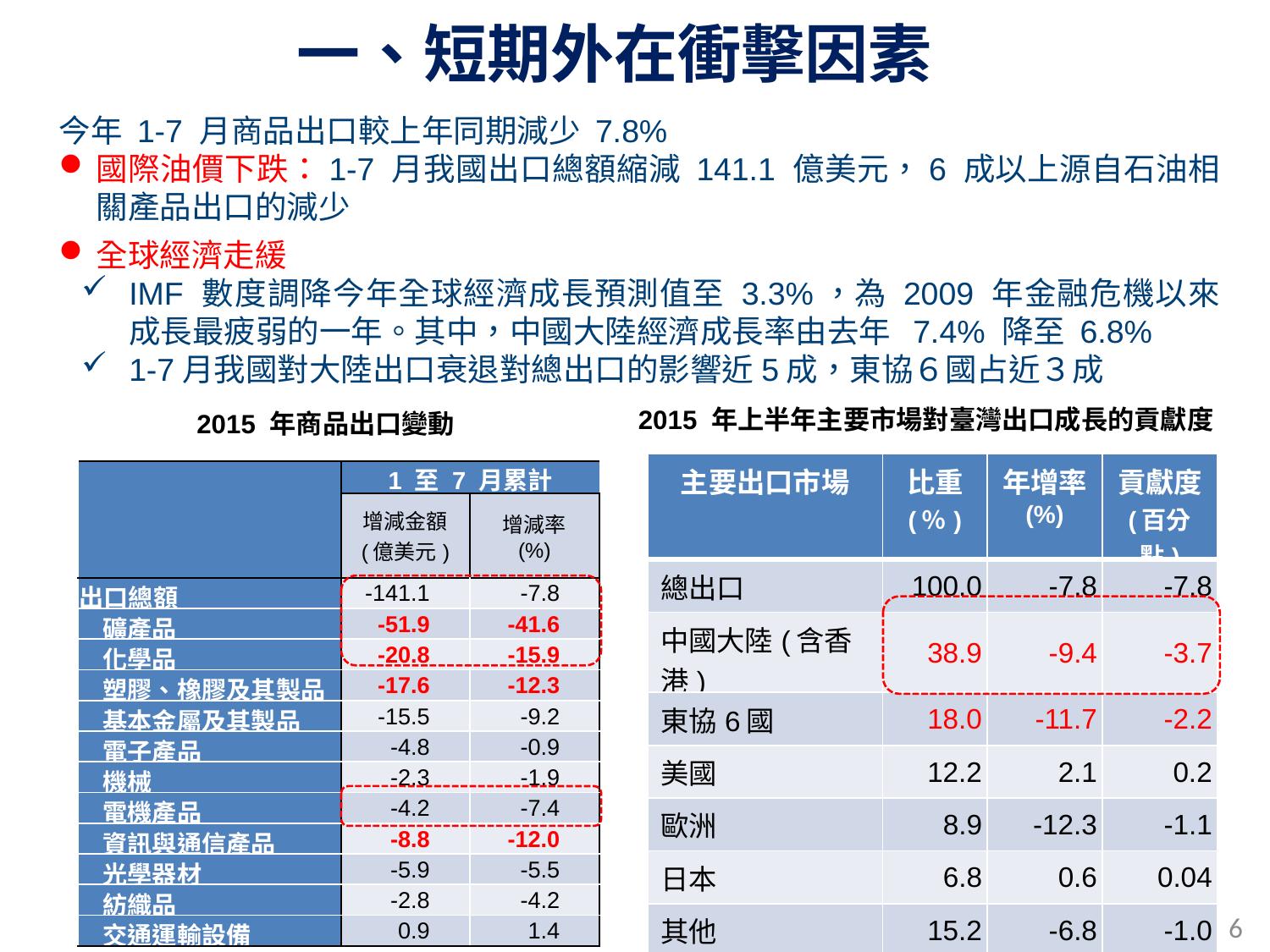

# 一、短期外在衝擊因素
今年 1-7 月商品出口較上年同期減少 7.8%
國際油價下跌：1-7 月我國出口總額縮減 141.1 億美元，6 成以上源自石油相關產品出口的減少
全球經濟走緩
IMF 數度調降今年全球經濟成長預測值至 3.3%，為 2009 年金融危機以來成長最疲弱的一年。其中，中國大陸經濟成長率由去年  7.4% 降至 6.8%
1-7月我國對大陸出口衰退對總出口的影響近5成，東協６國占近３成
2015 年上半年主要市場對臺灣出口成長的貢獻度
2015 年商品出口變動
| 主要出口市場 | 比重 (％) | 年增率 (%) | 貢獻度 (百分點) |
| --- | --- | --- | --- |
| 總出口 | 100.0 | -7.8 | -7.8 |
| 中國大陸(含香港) | 38.9 | -9.4 | -3.7 |
| 東協6國 | 18.0 | -11.7 | -2.2 |
| 美國 | 12.2 | 2.1 | 0.2 |
| 歐洲 | 8.9 | -12.3 | -1.1 |
| 日本 | 6.8 | 0.6 | 0.04 |
| 其他 | 15.2 | -6.8 | -1.0 |
|  | 1 至 7 月累計 |  |
| --- | --- | --- |
|  | 增減金額 (億美元) | 增減率 (%) |
| 出口總額 | -141.1 | -7.8 |
| 礦產品 | -51.9 | -41.6 |
| 化學品 | -20.8 | -15.9 |
| 塑膠、橡膠及其製品 | -17.6 | -12.3 |
| 基本金屬及其製品 | -15.5 | -9.2 |
| 電子產品 | -4.8 | -0.9 |
| 機械 | -2.3 | -1.9 |
| 電機產品 | -4.2 | -7.4 |
| 資訊與通信產品 | -8.8 | -12.0 |
| 光學器材 | -5.9 | -5.5 |
| 紡織品 | -2.8 | -4.2 |
| 交通運輸設備 | 0.9 | 1.4 |

6
資料來源：財政部
資料來源：財政部、本會計算